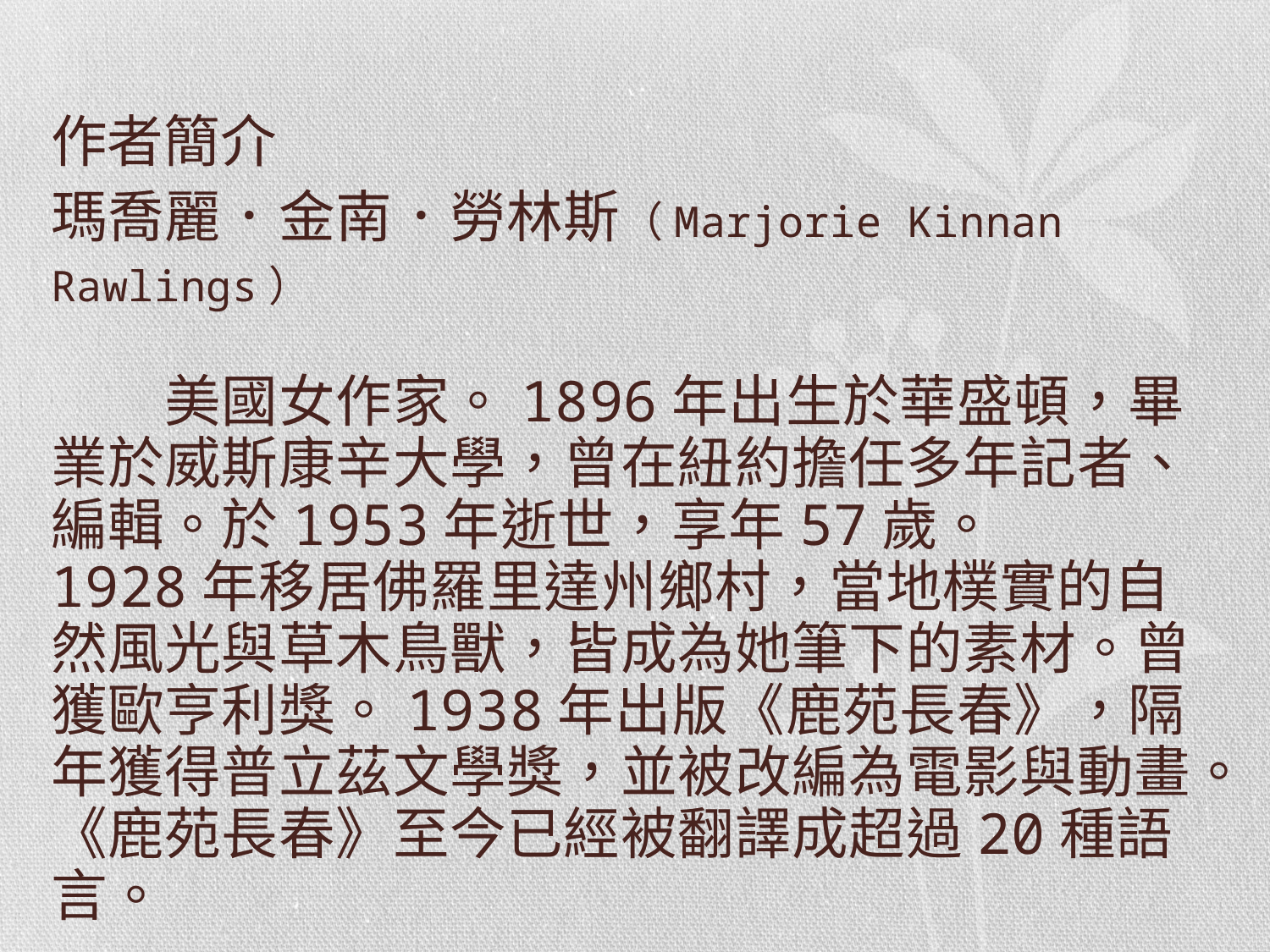

# 作者簡介
瑪喬麗．金南．勞林斯（Marjorie Kinnan Rawlings）

　　美國女作家。1896年出生於華盛頓，畢業於威斯康辛大學，曾在紐約擔任多年記者、編輯。於1953年逝世，享年57歲。
1928年移居佛羅里達州鄉村，當地樸實的自然風光與草木鳥獸，皆成為她筆下的素材。曾獲歐亨利獎。1938年出版《鹿苑長春》，隔年獲得普立茲文學獎，並被改編為電影與動畫。《鹿苑長春》至今已經被翻譯成超過20種語言。